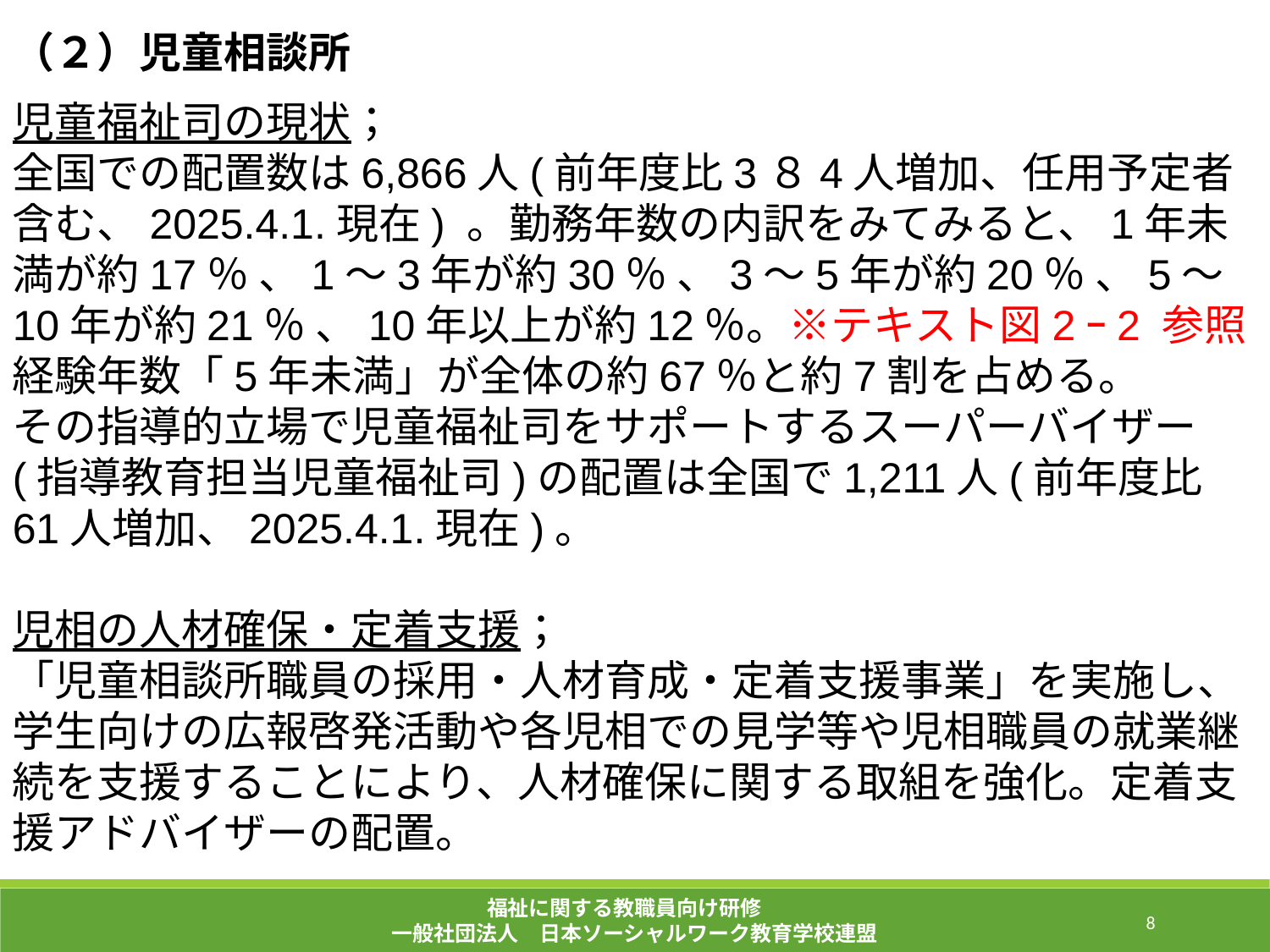

（２）児童相談所
児童福祉司の現状；
全国での配置数は6,866人(前年度比3８4人増加、任用予定者含む、2025.4.1.現在) 。勤務年数の内訳をみてみると、1年未満が約17％ 、1～3年が約30％ 、3～5年が約20％ 、5～10年が約21％ 、10年以上が約12％。※テキスト図2ｰ2 参照
経験年数「5年未満」が全体の約67％と約7割を占める。
その指導的立場で児童福祉司をサポートするスーパーバイザー(指導教育担当児童福祉司)の配置は全国で1,211人(前年度比61人増加、2025.4.1.現在)。

児相の人材確保・定着支援；
「児童相談所職員の採用・人材育成・定着支援事業」を実施し、学生向けの広報啓発活動や各児相での見学等や児相職員の就業継続を支援することにより、人材確保に関する取組を強化。定着支援アドバイザーの配置。

福祉に関する教職員向け研修
一般社団法人　日本ソーシャルワーク教育学校連盟
8